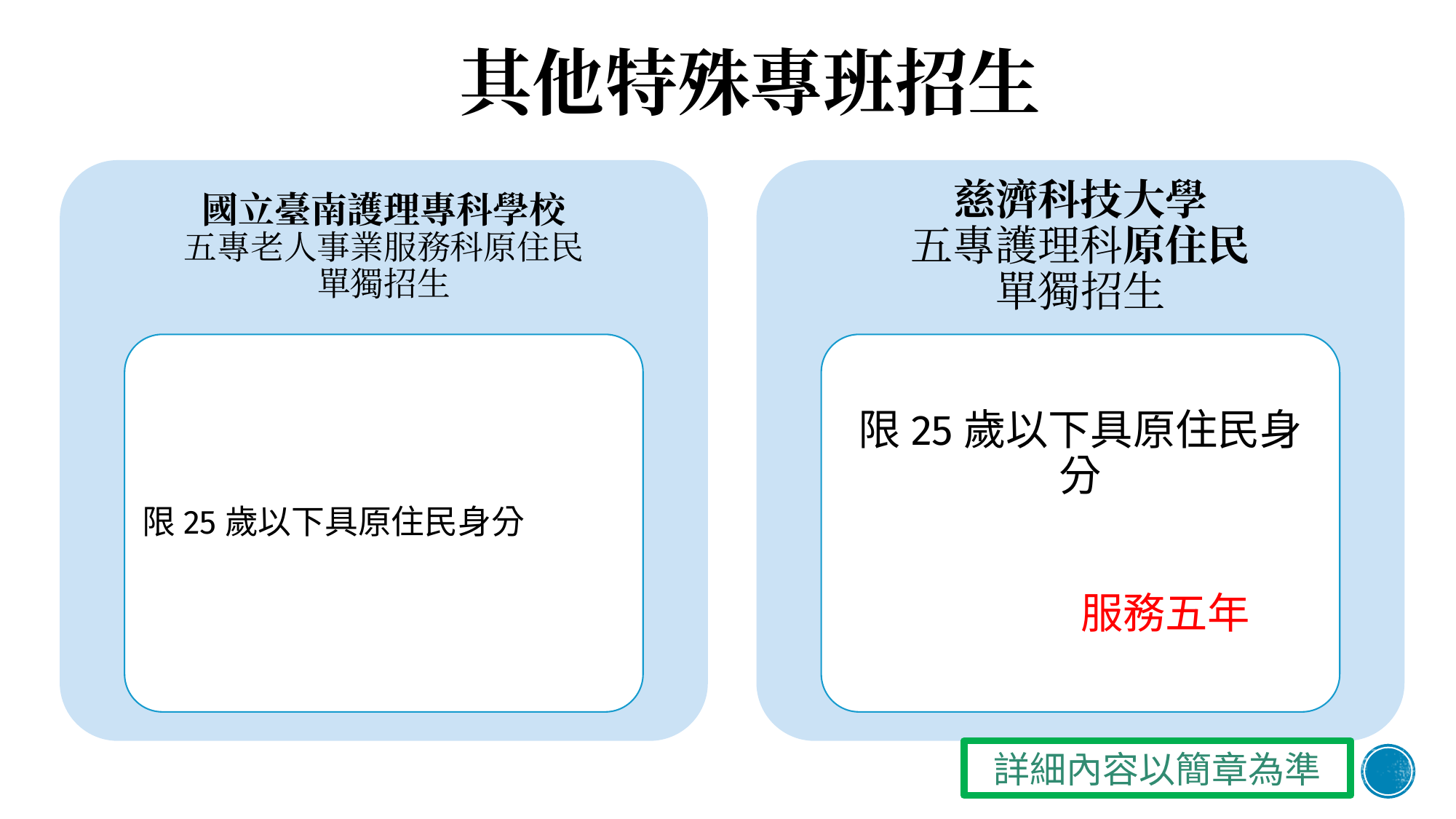

其他特殊專班招生

國立臺南護理專科學校
五專老人事業服務科原住民
單獨招生

慈濟科技大學
五專護理科原住民
單獨招生

限25歲以下具原住民身分
限25歲以下具原住民身分
專班學生將獲得公費就學獎助畢業後派任至慈濟各醫療院所服務五年
詳細內容以簡章為準